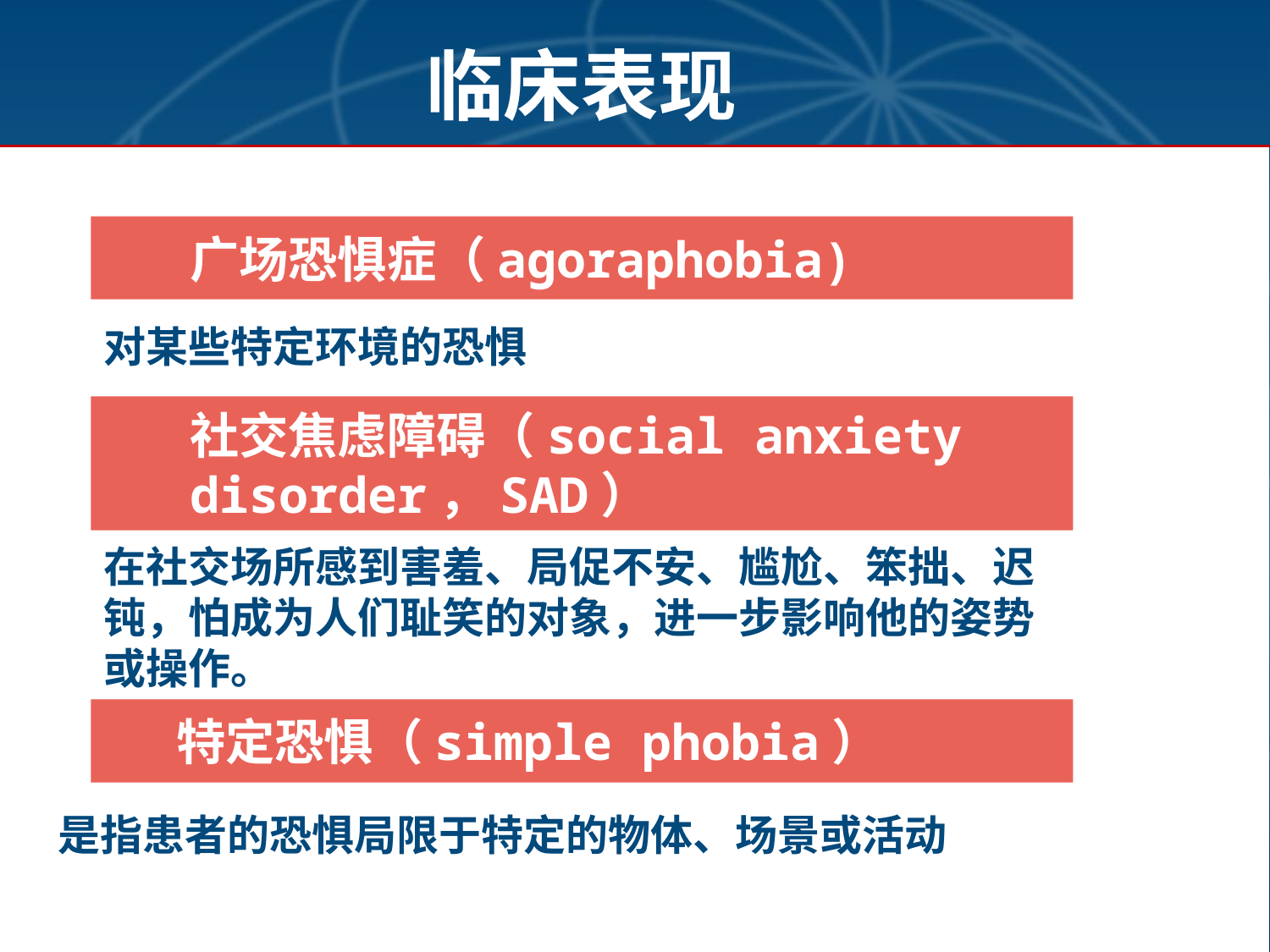

临床表现
广场恐惧症（agoraphobia)
对某些特定环境的恐惧

在社交场所感到害羞、局促不安、尴尬、笨拙、迟钝，怕成为人们耻笑的对象，进一步影响他的姿势或操作。
社交焦虑障碍（social anxiety disorder，SAD）
        特定恐惧（simple phobia）
是指患者的恐惧局限于特定的物体、场景或活动